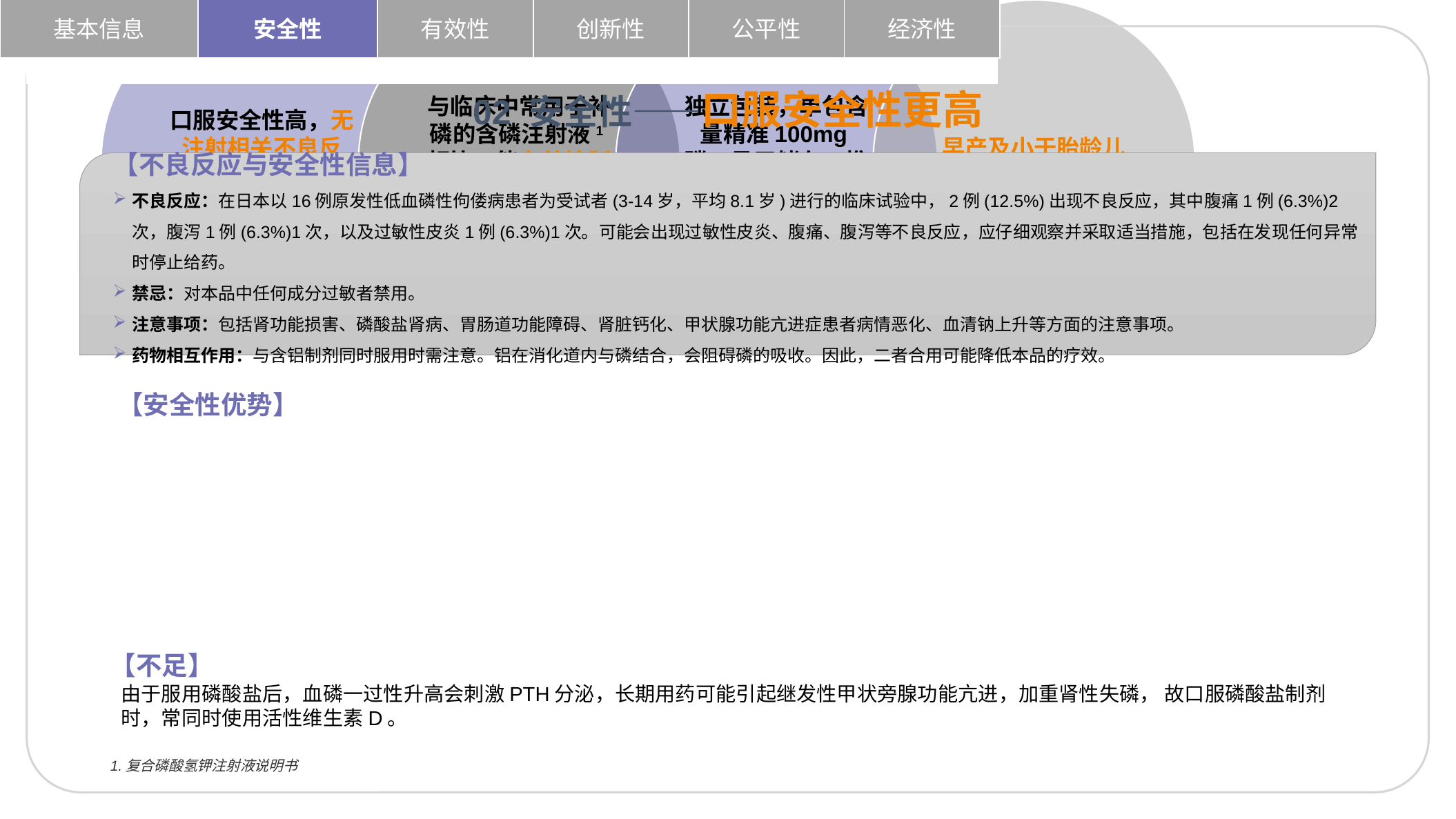

| 基本信息 | 安全性 | 有效性 | 创新性 | 公平性 | 经济性 |
| --- | --- | --- | --- | --- | --- |

02 安全性——口服安全性更高
【不良反应与安全性信息】
不良反应：在日本以16例原发性低血磷性佝偻病患者为受试者(3-14岁，平均8.1岁)进行的临床试验中，2例(12.5%)出现不良反应，其中腹痛1例(6.3%)2次，腹泻1例(6.3%)1次，以及过敏性皮炎1例(6.3%)1次。可能会出现过敏性皮炎、腹痛、腹泻等不良反应，应仔细观察并采取适当措施，包括在发现任何异常时停止给药。
禁忌：对本品中任何成分过敏者禁用。
注意事项：包括肾功能损害、磷酸盐肾病、胃肠道功能障碍、肾脏钙化、甲状腺功能亢进症患者病情恶化、血清钠上升等方面的注意事项。
药物相互作用：与含铝制剂同时服用时需注意。铝在消化道内与磷结合，会阻碍磷的吸收。因此，二者合用可能降低本品的疗效。

【安全性优势】
口服安全性高，无注射相关不良反应，对于需长期补磷的患者更安全
与临床中常用于补磷的含磷注射液1相比，能有效控制重症患者的液体摄入，安全性更高
独立包装，单包含量精准100mg磷，易于储存、携带，不存在污染风险
早产及小于胎龄儿可用
【不足】
由于服用磷酸盐后，血磷一过性升高会刺激PTH分泌，长期用药可能引起继发性甲状旁腺功能亢进，加重肾性失磷， 故口服磷酸盐制剂时，常同时使用活性维生素D。
1.复合磷酸氢钾注射液说明书